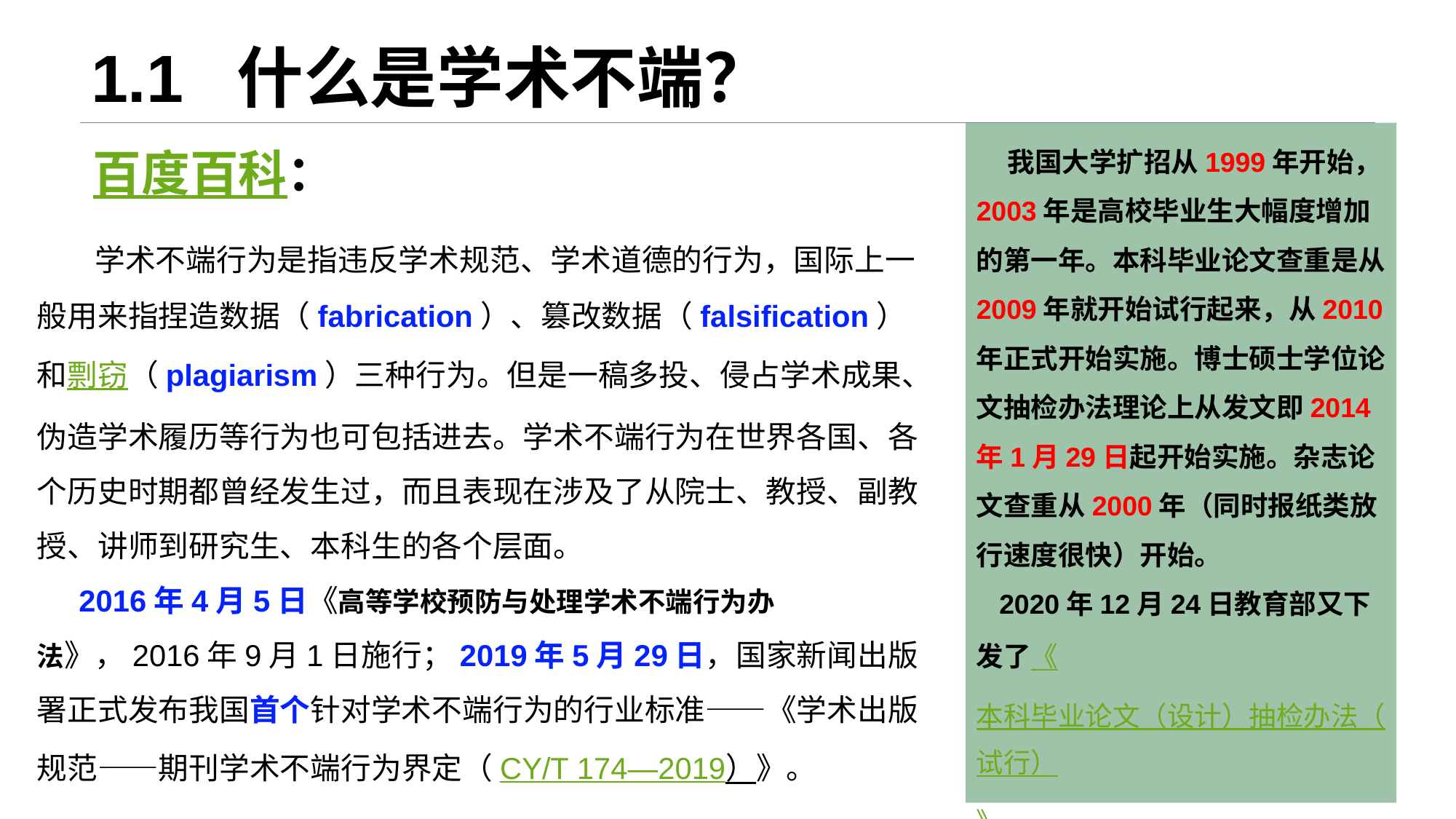

# 1.1  什么是学术不端？
    百度百科：
      学术不端行为是指违反学术规范、学术道德的行为，国际上一般用来指捏造数据（fabrication）、篡改数据（falsification）和剽窃（plagiarism）三种行为。但是一稿多投、侵占学术成果、伪造学术履历等行为也可包括进去。学术不端行为在世界各国、各个历史时期都曾经发生过，而且表现在涉及了从院士、教授、副教授、讲师到研究生、本科生的各个层面。
     2016年4月5日《高等学校预防与处理学术不端行为办法》，2016年9月1日施行；2019年5月29日，国家新闻出版署正式发布我国首个针对学术不端行为的行业标准——《学术出版规范——期刊学术不端行为界定（CY/T 174—2019）》。
    我国大学扩招从1999年开始，2003年是高校毕业生大幅度增加的第一年。本科毕业论文查重是从2009年就开始试行起来，从2010年正式开始实施。博士硕士学位论文抽检办法理论上从发文即2014年1月29日起开始实施。杂志论文查重从2000年（同时报纸类放行速度很快）开始。
   2020年12月24日教育部又下发了《本科毕业论文（设计）抽检办法（试行）》的通知。